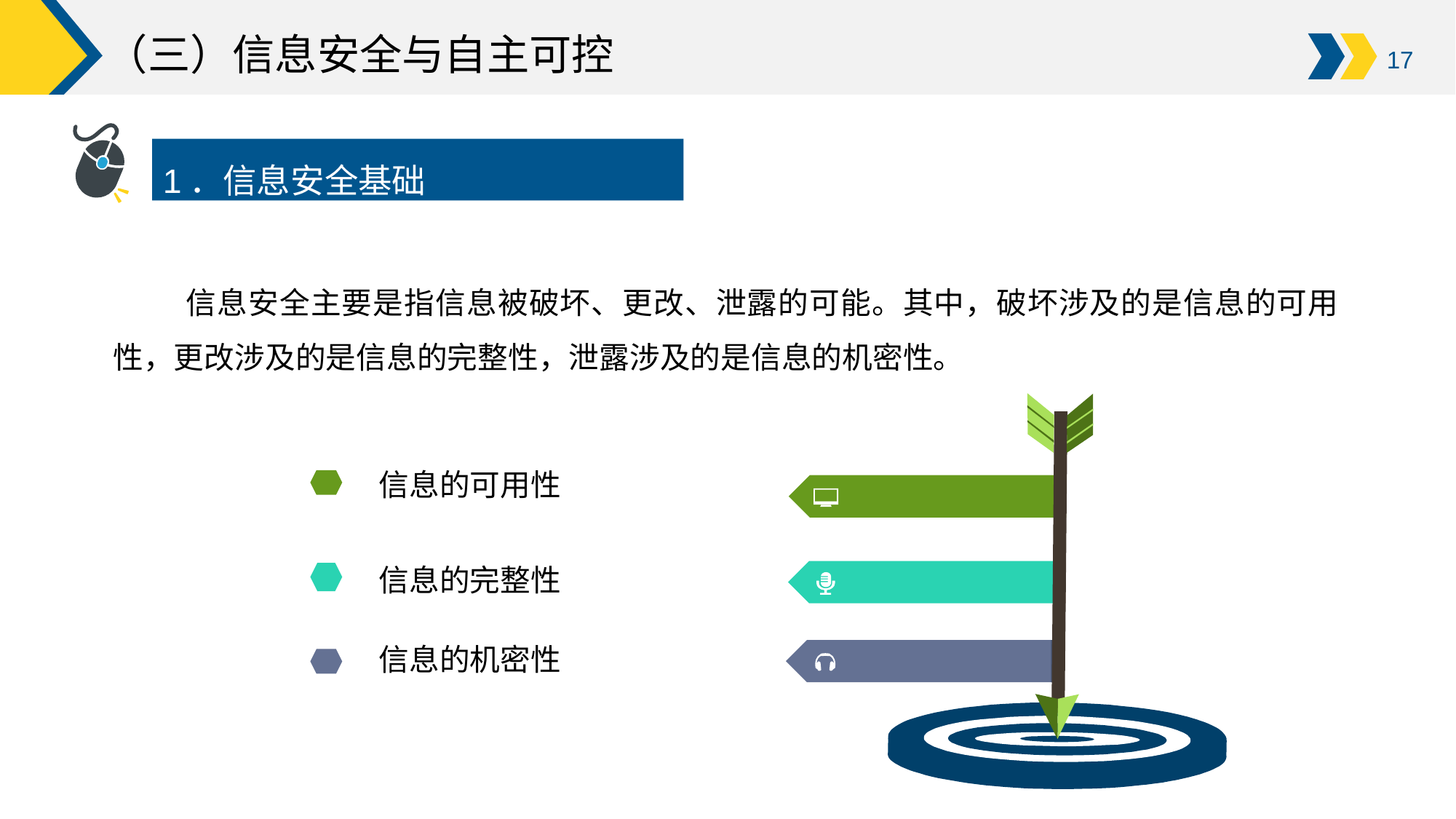

# （三）信息安全与自主可控

1．信息安全基础
信息安全主要是指信息被破坏、更改、泄露的可能。其中，破坏涉及的是信息的可用性，更改涉及的是信息的完整性，泄露涉及的是信息的机密性。

信息的可用性

信息的完整性

信息的机密性